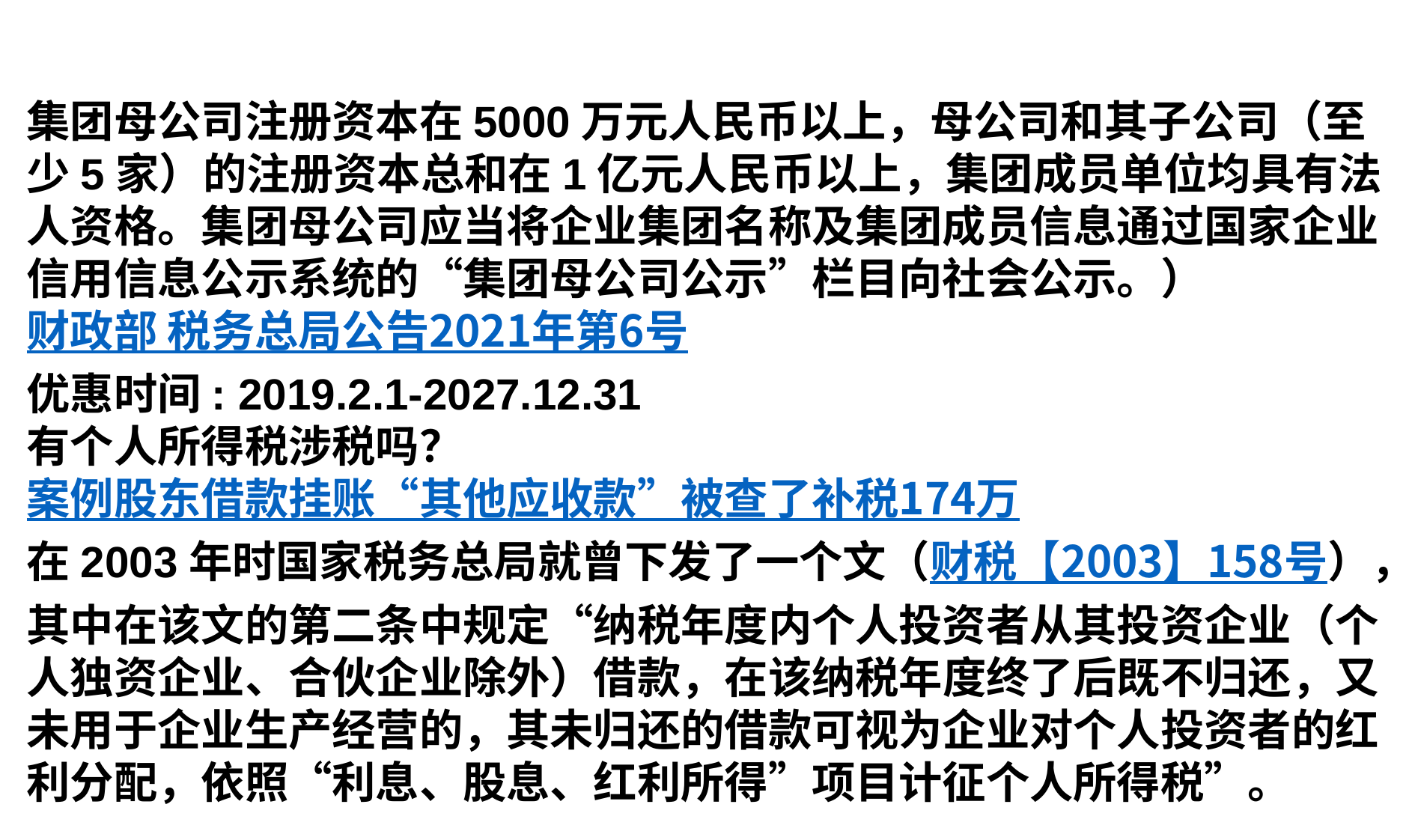

集团母公司注册资本在5000万元人民币以上，母公司和其子公司（至少5家）的注册资本总和在1亿元人民币以上，集团成员单位均具有法人资格。集团母公司应当将企业集团名称及集团成员信息通过国家企业信用信息公示系统的“集团母公司公示”栏目向社会公示。）
财政部 税务总局公告2021年第6号
优惠时间: 2019.2.1-2027.12.31
有个人所得税涉税吗？
案例股东借款挂账“其他应收款”被查了补税174万
在2003年时国家税务总局就曾下发了一个文（财税【2003】158号），其中在该文的第二条中规定“纳税年度内个人投资者从其投资企业（个人独资企业、合伙企业除外）借款，在该纳税年度终了后既不归还，又未用于企业生产经营的，其未归还的借款可视为企业对个人投资者的红利分配，依照“利息、股息、红利所得”项目计征个人所得税”。